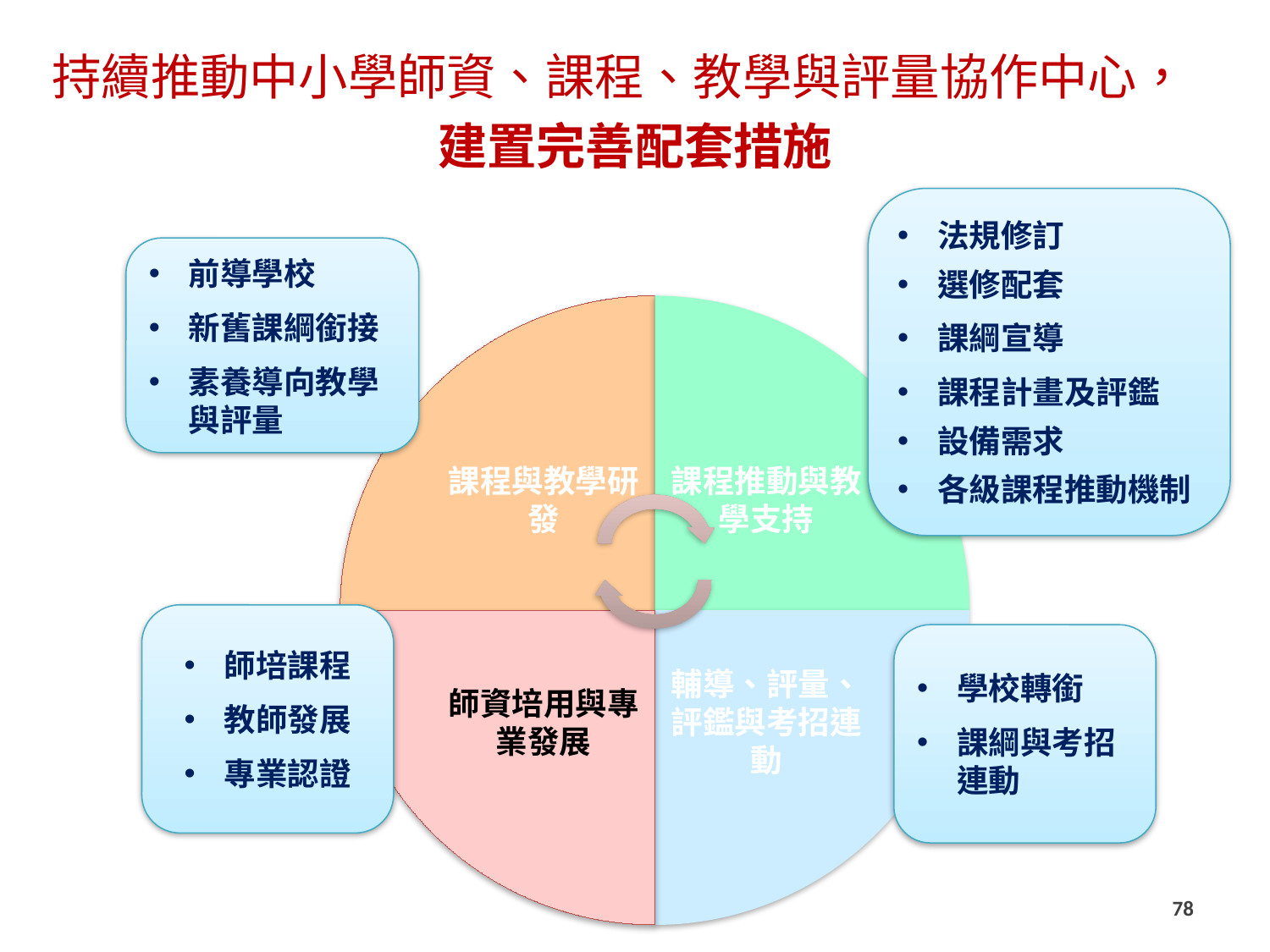

持續推動中小學師資、課程、教學與評量協作中心，
建置完善配套措施
法規修訂
選修配套
課綱宣導
課程計畫及評鑑
設備需求
各級課程推動機制
課程與教學研發
課程推動與教學支持
輔導、評量、評鑑與考招連動
師資培用與專業發展

前導學校
新舊課綱銜接
素養導向教學與評量

師培課程
教師發展
專業認證
學校轉銜
課綱與考招連動
78
78